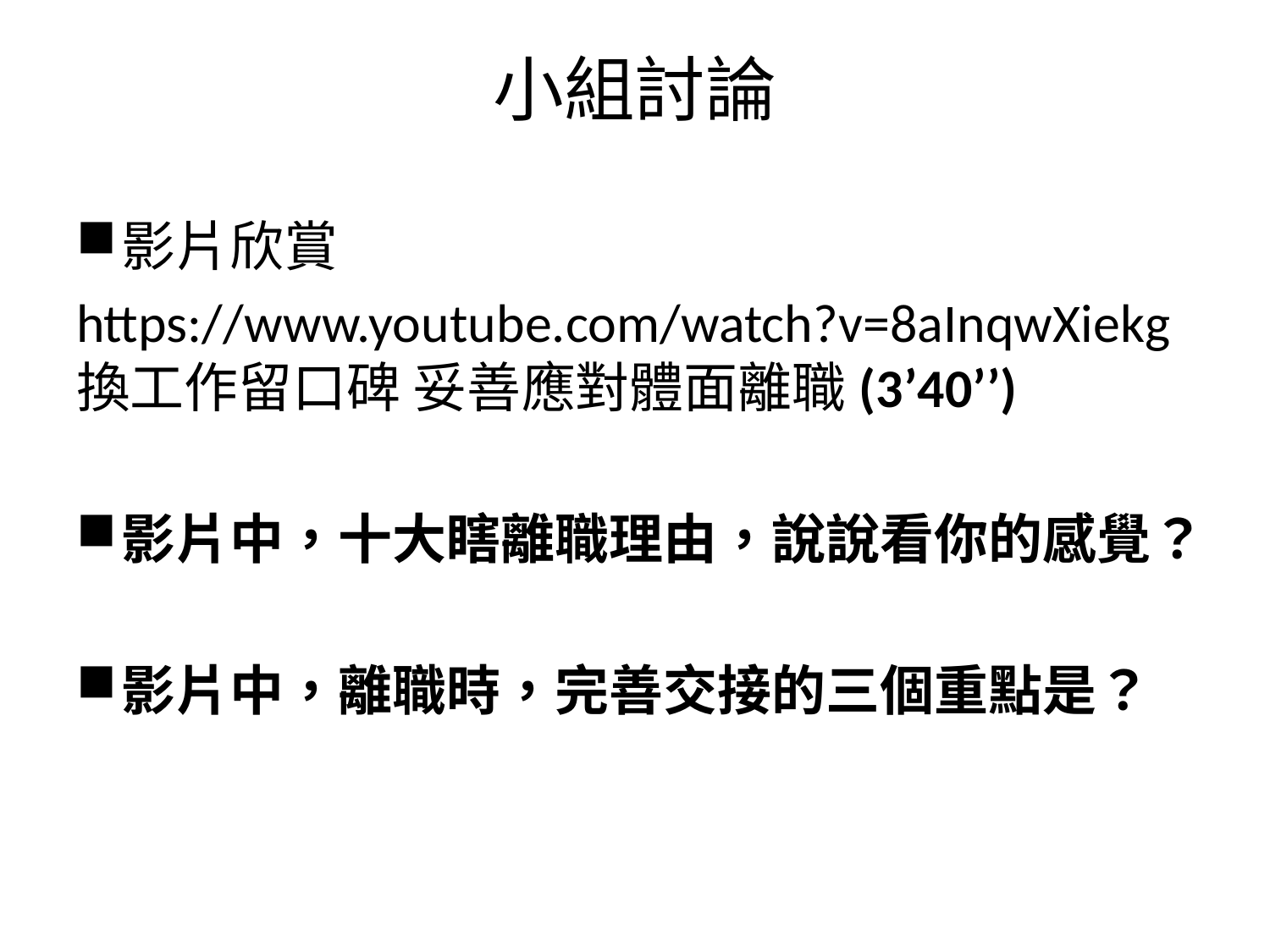

# 小組討論
影片欣賞
https://www.youtube.com/watch?v=8aInqwXiekg換工作留口碑 妥善應對體面離職(3’40’’)

影片中，十大瞎離職理由，說說看你的感覺？

影片中，離職時，完善交接的三個重點是？